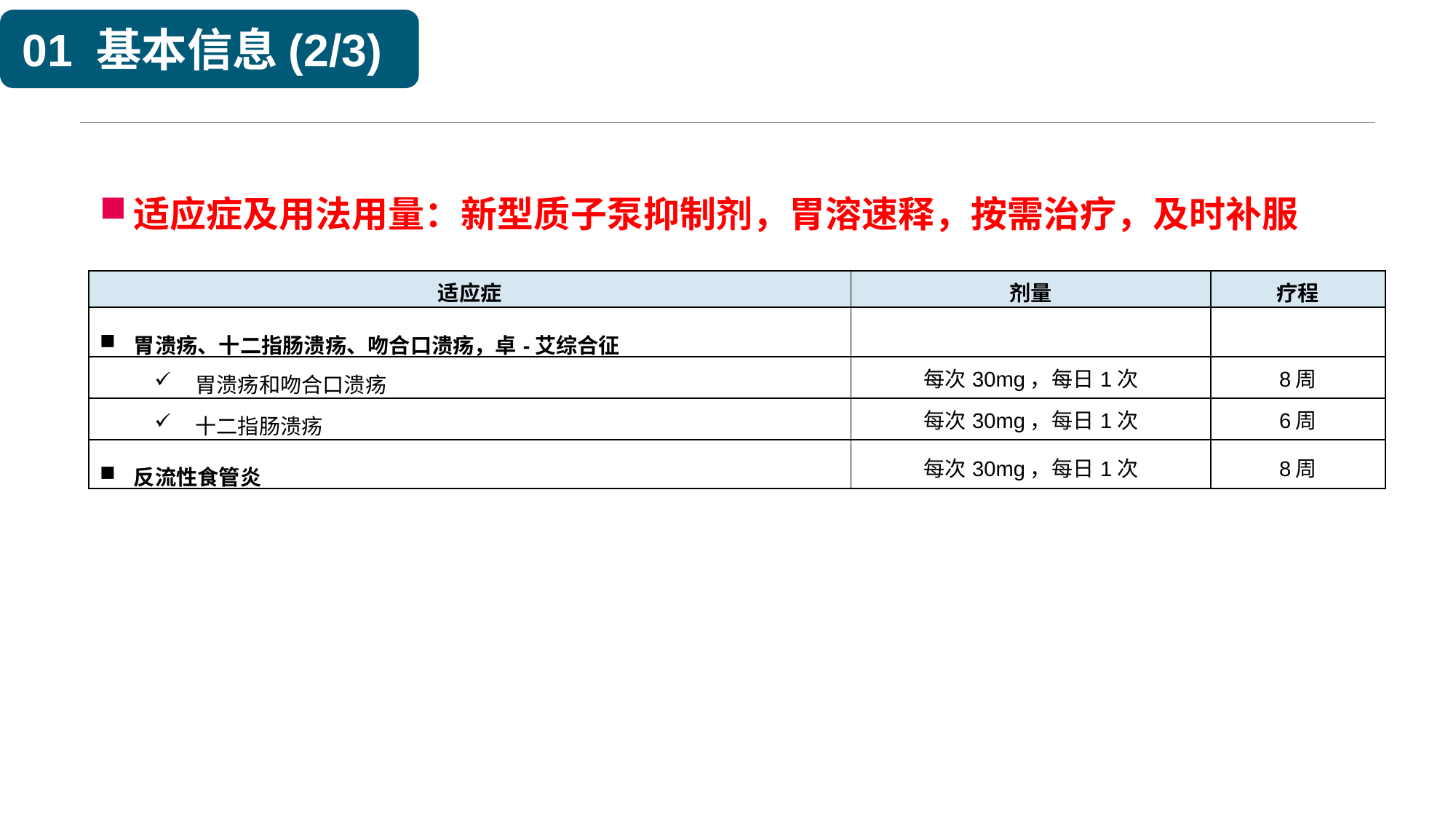

01 基本信息(2/3)
适应症及用法用量：新型质子泵抑制剂，胃溶速释，按需治疗，及时补服
| 适应症 | 剂量 | 疗程 |
| --- | --- | --- |
| 胃溃疡、十二指肠溃疡、吻合口溃疡，卓-艾综合征 |  |  |
| 胃溃疡和吻合口溃疡 | 每次30mg，每日1次 | 8周 |
| 十二指肠溃疡 | 每次30mg，每日1次 | 6周 |
| 反流性食管炎 | 每次30mg，每日1次 | 8周 |